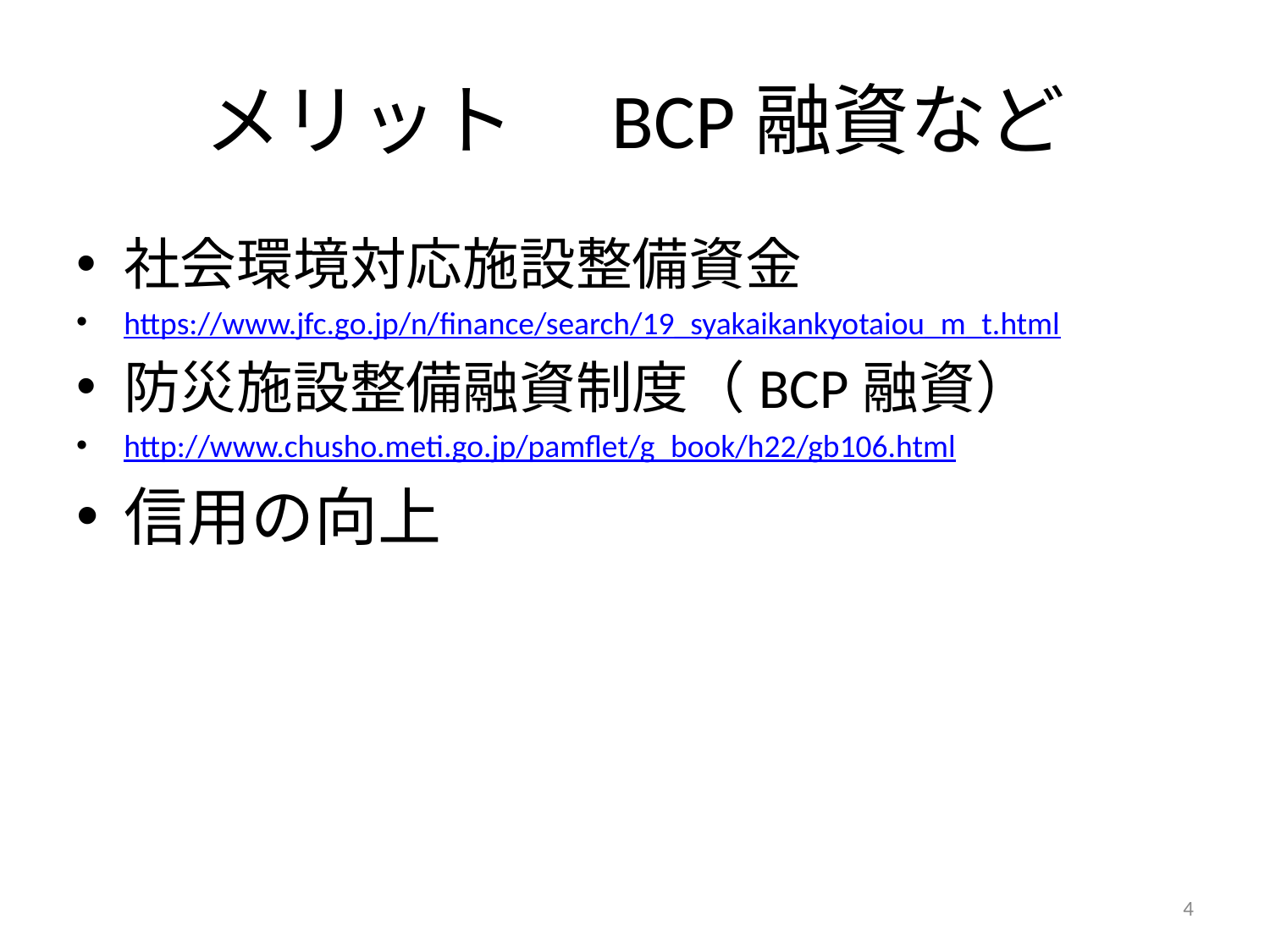

# メリット　BCP融資など
社会環境対応施設整備資金
https://www.jfc.go.jp/n/finance/search/19_syakaikankyotaiou_m_t.html
防災施設整備融資制度（BCP融資）
http://www.chusho.meti.go.jp/pamflet/g_book/h22/gb106.html
信用の向上
4